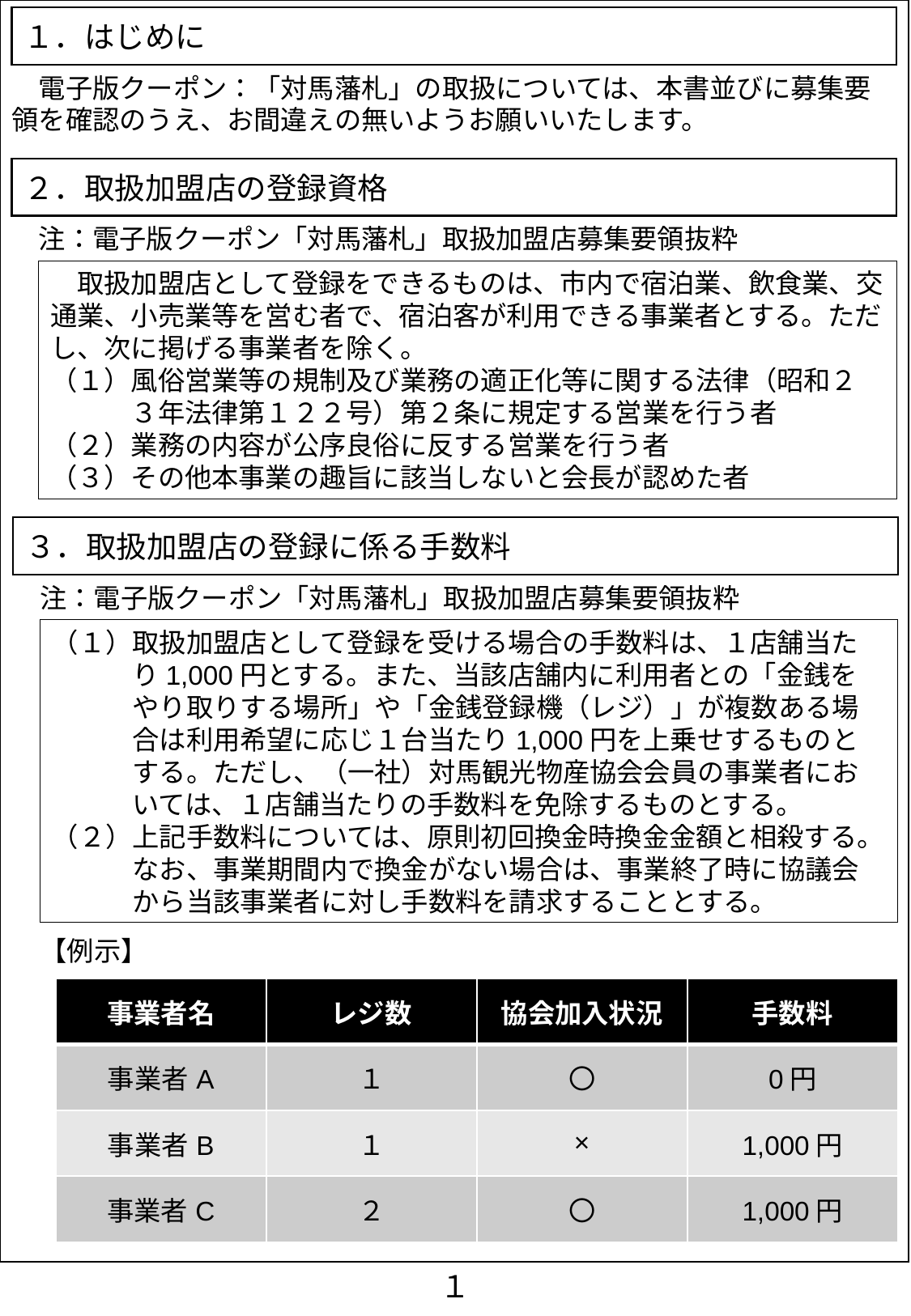

１．はじめに
　電子版クーポン：「対馬藩札」の取扱については、本書並びに募集要領を確認のうえ、お間違えの無いようお願いいたします。
２．取扱加盟店の登録資格
　注：電子版クーポン「対馬藩札」取扱加盟店募集要領抜粋
　取扱加盟店として登録をできるものは、市内で宿泊業、飲食業、交通業、小売業等を営む者で、宿泊客が利用できる事業者とする。ただし、次に掲げる事業者を除く。
（１）風俗営業等の規制及び業務の適正化等に関する法律（昭和２
　　　３年法律第１２２号）第２条に規定する営業を行う者
（２）業務の内容が公序良俗に反する営業を行う者
（３）その他本事業の趣旨に該当しないと会長が認めた者
３．取扱加盟店の登録に係る手数料
　注：電子版クーポン「対馬藩札」取扱加盟店募集要領抜粋
（１）取扱加盟店として登録を受ける場合の手数料は、１店舗当た
　　　り1,000円とする。また、当該店舗内に利用者との「金銭を
　　　やり取りする場所」や「金銭登録機（レジ）」が複数ある場
　　　合は利用希望に応じ１台当たり1,000円を上乗せするものと
　　　する。ただし、（一社）対馬観光物産協会会員の事業者にお
　　　いては、１店舗当たりの手数料を免除するものとする。
（２）上記手数料については、原則初回換金時換金金額と相殺する。
　　　なお、事業期間内で換金がない場合は、事業終了時に協議会
　　　から当該事業者に対し手数料を請求することとする。
　【例示】
| 事業者名 | レジ数 | 協会加入状況 | 手数料 |
| --- | --- | --- | --- |
| 事業者A | １ | 〇 | 0円 |
| 事業者B | １ | × | 1,000円 |
| 事業者C | ２ | 〇 | 1,000円 |
１